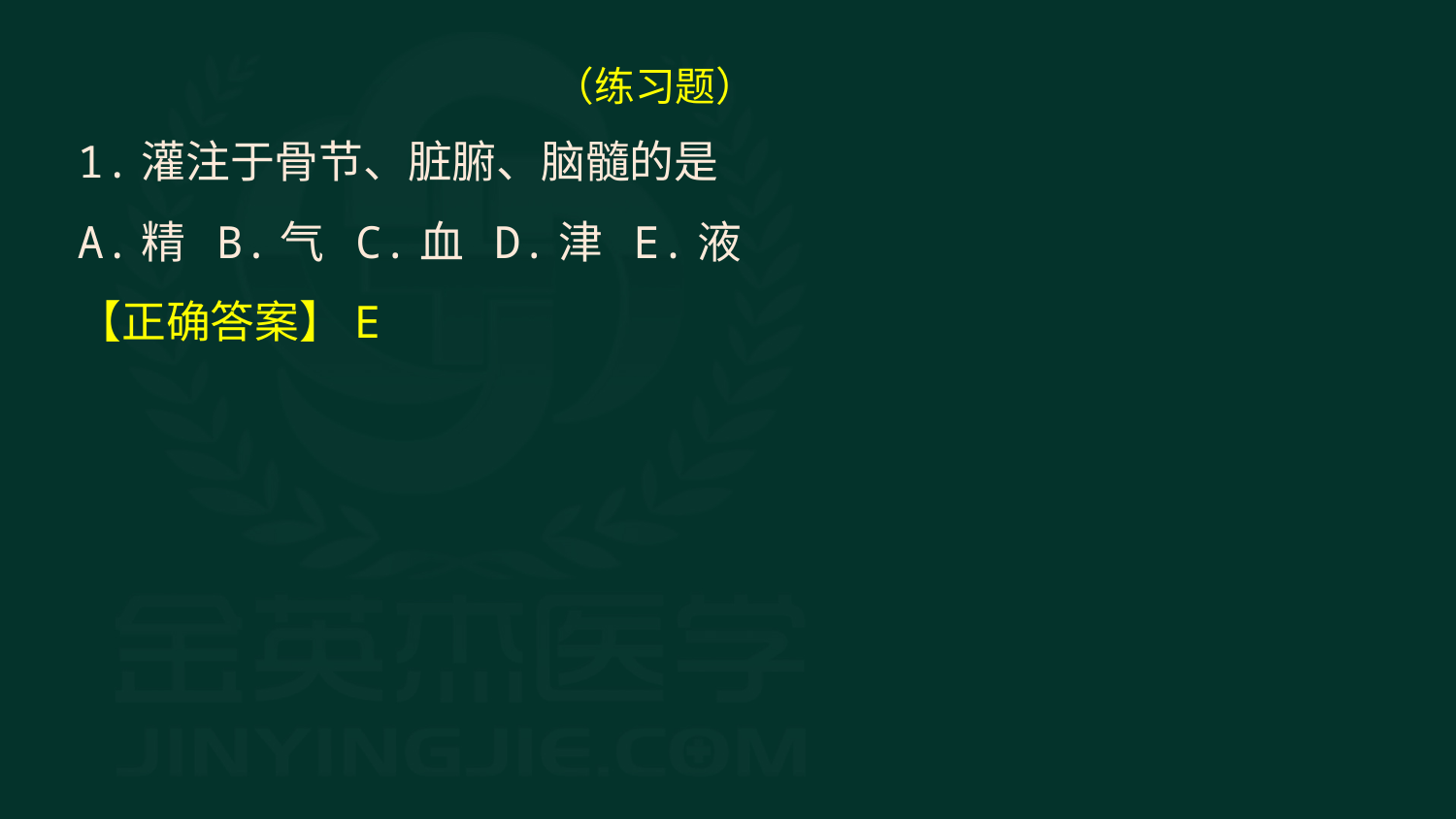

（练习题）
1.灌注于骨节、脏腑、脑髓的是
A.精  B.气  C.血  D.津  E.液
【正确答案】E